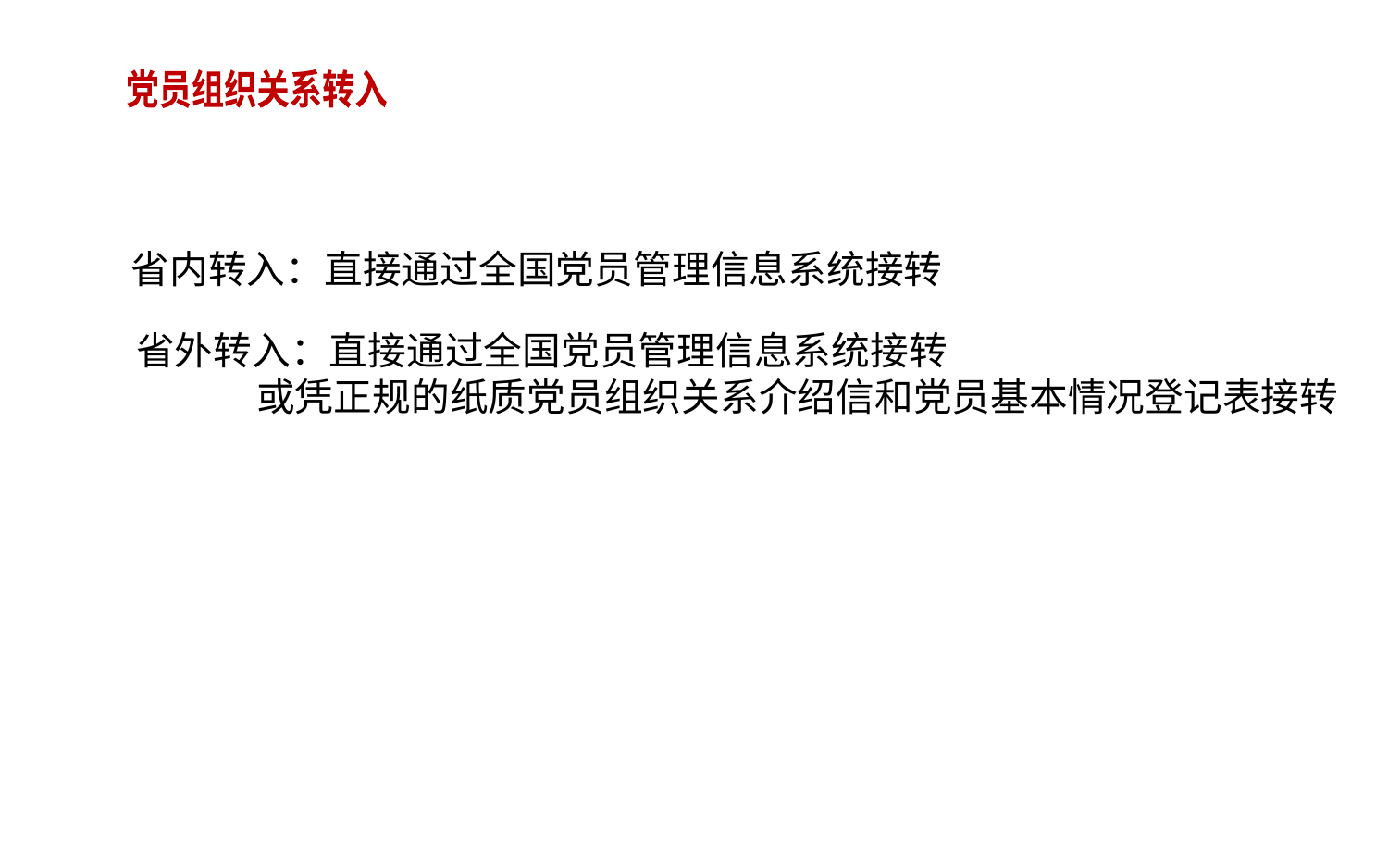

1
党员组织关系转入
省内转入：直接通过全国党员管理信息系统接转
省外转入：直接通过全国党员管理信息系统接转
             或凭正规的纸质党员组织关系介绍信和党员基本情况登记表接转